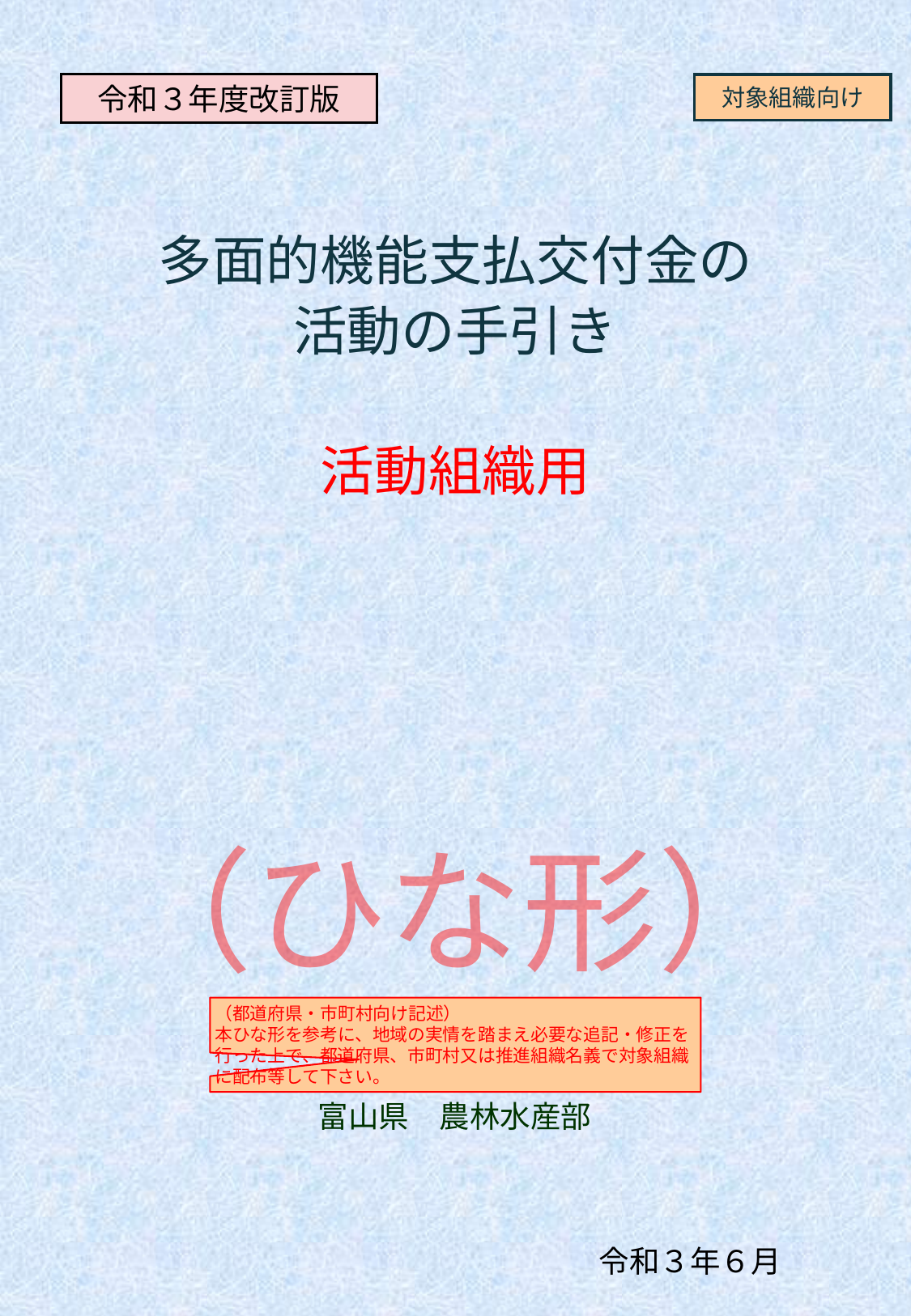

令和３年度改訂版
対象組織向け
多面的機能支払交付金の
活動の手引き

活動組織用
（ひな形）
（都道府県・市町村向け記述）
本ひな形を参考に、地域の実情を踏まえ必要な追記・修正を行った上で、都道府県、市町村又は推進組織名義で対象組織に配布等して下さい。
富山県　農林水産部
令和３年６月